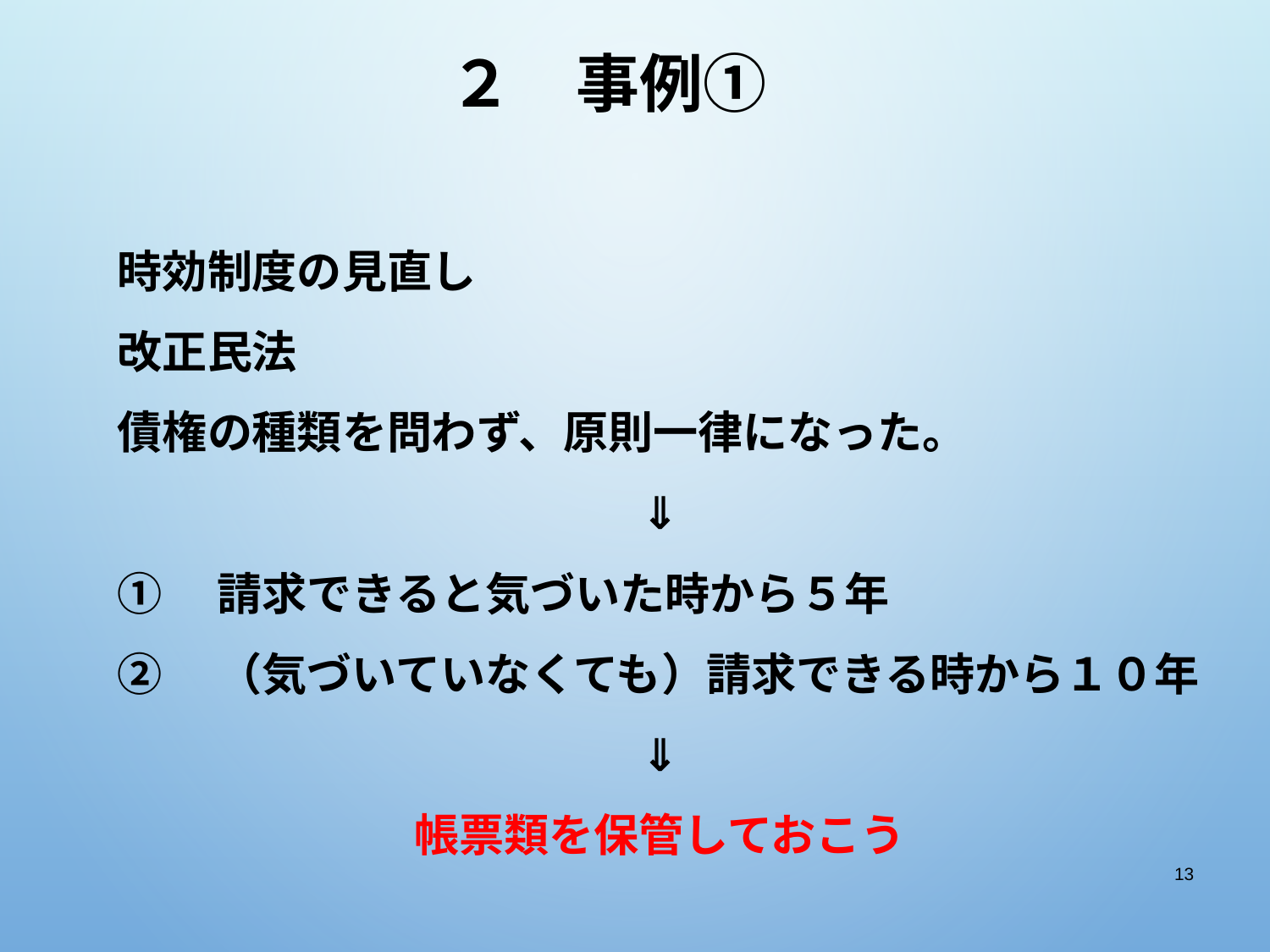

# ２　事例①
時効制度の見直し
改正民法
債権の種類を問わず、原則一律になった。
⇓
①　請求できると気づいた時から５年
②　（気づいていなくても）請求できる時から１０年
⇓
帳票類を保管しておこう
13